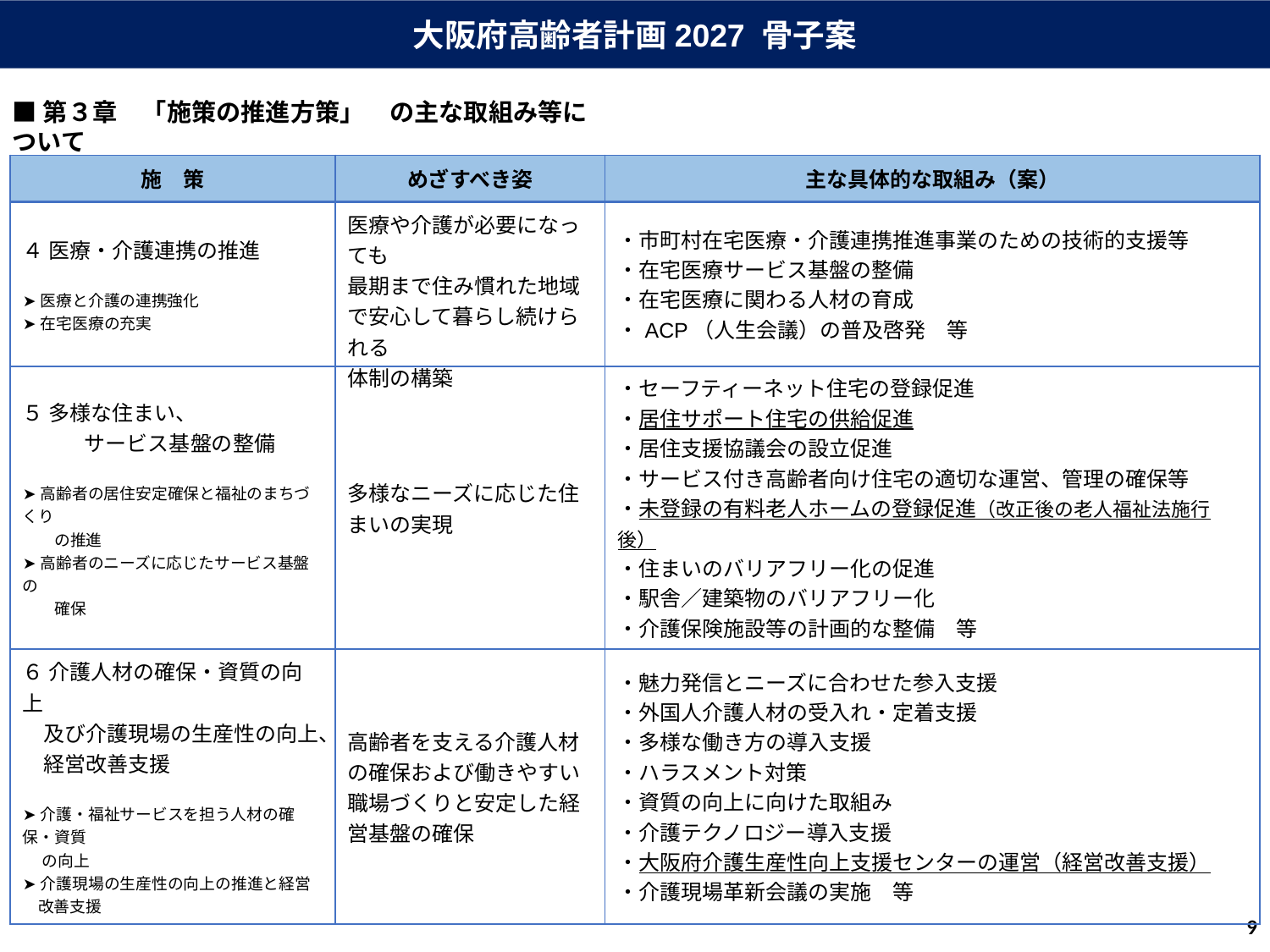

大阪府高齢者計画2027 骨子案
■第３章　「施策の推進方策」　の主な取組み等について
| 施　策 | めざすべき姿 | 主な具体的な取組み（案） |
| --- | --- | --- |
| ４ 医療・介護連携の推進 ➤医療と介護の連携強化 ➤在宅医療の充実 | 医療や介護が必要になっても 最期まで住み慣れた地域で安心して暮らし続けられる 体制の構築 | ・市町村在宅医療・介護連携推進事業のための技術的支援等 ・在宅医療サービス基盤の整備 ・在宅医療に関わる人材の育成 ・ACP（人生会議）の普及啓発　等 |
| ５ 多様な住まい、 サービス基盤の整備 ➤高齢者の居住安定確保と福祉のまちづくり 　　の推進 ➤高齢者のニーズに応じたサービス基盤の 　　確保 | 多様なニーズに応じた住まいの実現 | ・セーフティーネット住宅の登録促進 ・居住サポート住宅の供給促進 ・居住支援協議会の設立促進 ・サービス付き高齢者向け住宅の適切な運営、管理の確保等 ・未登録の有料老人ホームの登録促進（改正後の老人福祉法施行後） ・住まいのバリアフリー化の促進 ・駅舎／建築物のバリアフリー化 ・介護保険施設等の計画的な整備　等 |
| ６ 介護人材の確保・資質の向上　 　及び介護現場の生産性の向上、 　経営改善支援 ➤介護・福祉サービスを担う人材の確保・資質 　 の向上 ➤介護現場の生産性の向上の推進と経営 改善支援 | 高齢者を支える介護人材の確保および働きやすい職場づくりと安定した経営基盤の確保 | ・魅力発信とニーズに合わせた参入支援 ・外国人介護人材の受入れ・定着支援 ・多様な働き方の導入支援 ・ハラスメント対策 ・資質の向上に向けた取組み ・介護テクノロジー導入支援 ・大阪府介護生産性向上支援センターの運営（経営改善支援） ・介護現場革新会議の実施　等 |
9